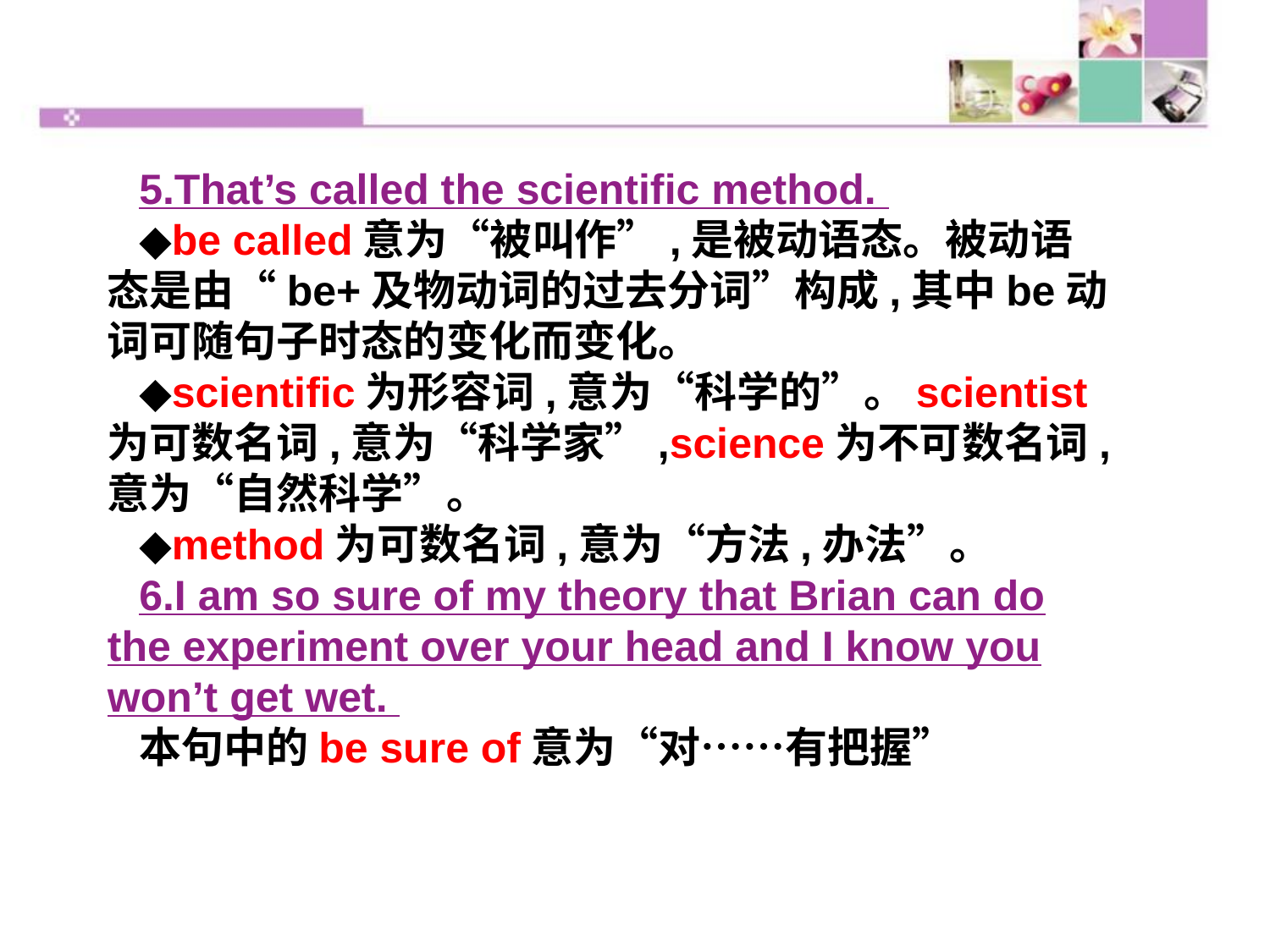

5.That’s called the scientific method.
◆be called意为“被叫作”,是被动语态。被动语态是由“be+及物动词的过去分词”构成,其中be动词可随句子时态的变化而变化。
◆scientific为形容词,意为“科学的”。scientist为可数名词,意为“科学家”,science为不可数名词,意为“自然科学”。
◆method为可数名词,意为“方法,办法”。
6.I am so sure of my theory that Brian can do the experiment over your head and I know you won’t get wet.
本句中的be sure of意为“对……有把握”